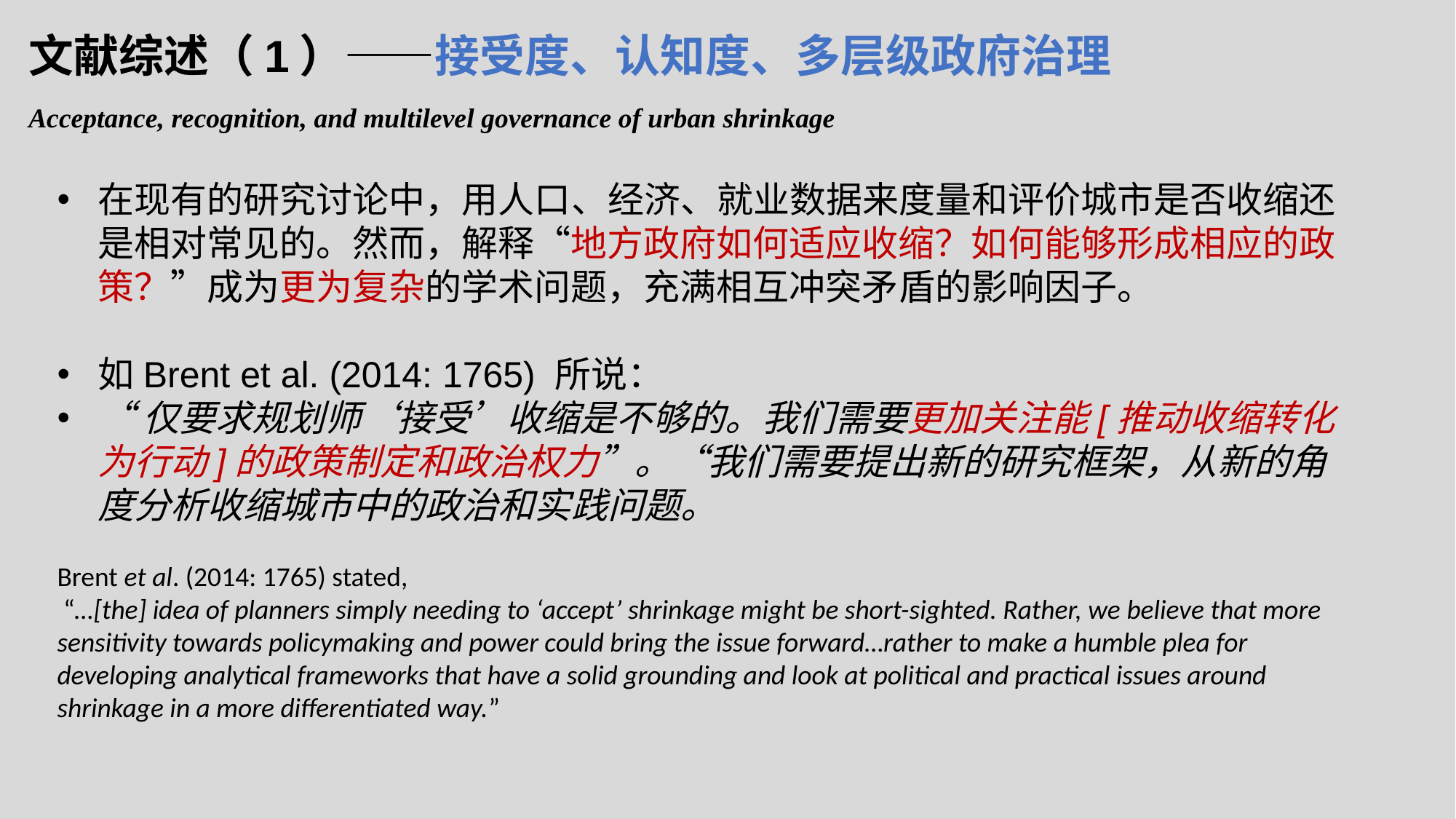

# 文献综述（1）——接受度、认知度、多层级政府治理
Acceptance, recognition, and multilevel governance of urban shrinkage
在现有的研究讨论中，用人口、经济、就业数据来度量和评价城市是否收缩还是相对常见的。然而，解释“地方政府如何适应收缩？如何能够形成相应的政策？”成为更为复杂的学术问题，充满相互冲突矛盾的影响因子。

如Brent et al. (2014: 1765) 所说：
“仅要求规划师‘接受’收缩是不够的。我们需要更加关注能[推动收缩转化为行动]的政策制定和政治权力”。“我们需要提出新的研究框架，从新的角度分析收缩城市中的政治和实践问题。

Brent et al. (2014: 1765) stated,
 “…[the] idea of planners simply needing to ‘accept’ shrinkage might be short-sighted. Rather, we believe that more sensitivity towards policymaking and power could bring the issue forward…rather to make a humble plea for developing analytical frameworks that have a solid grounding and look at political and practical issues around shrinkage in a more differentiated way.”